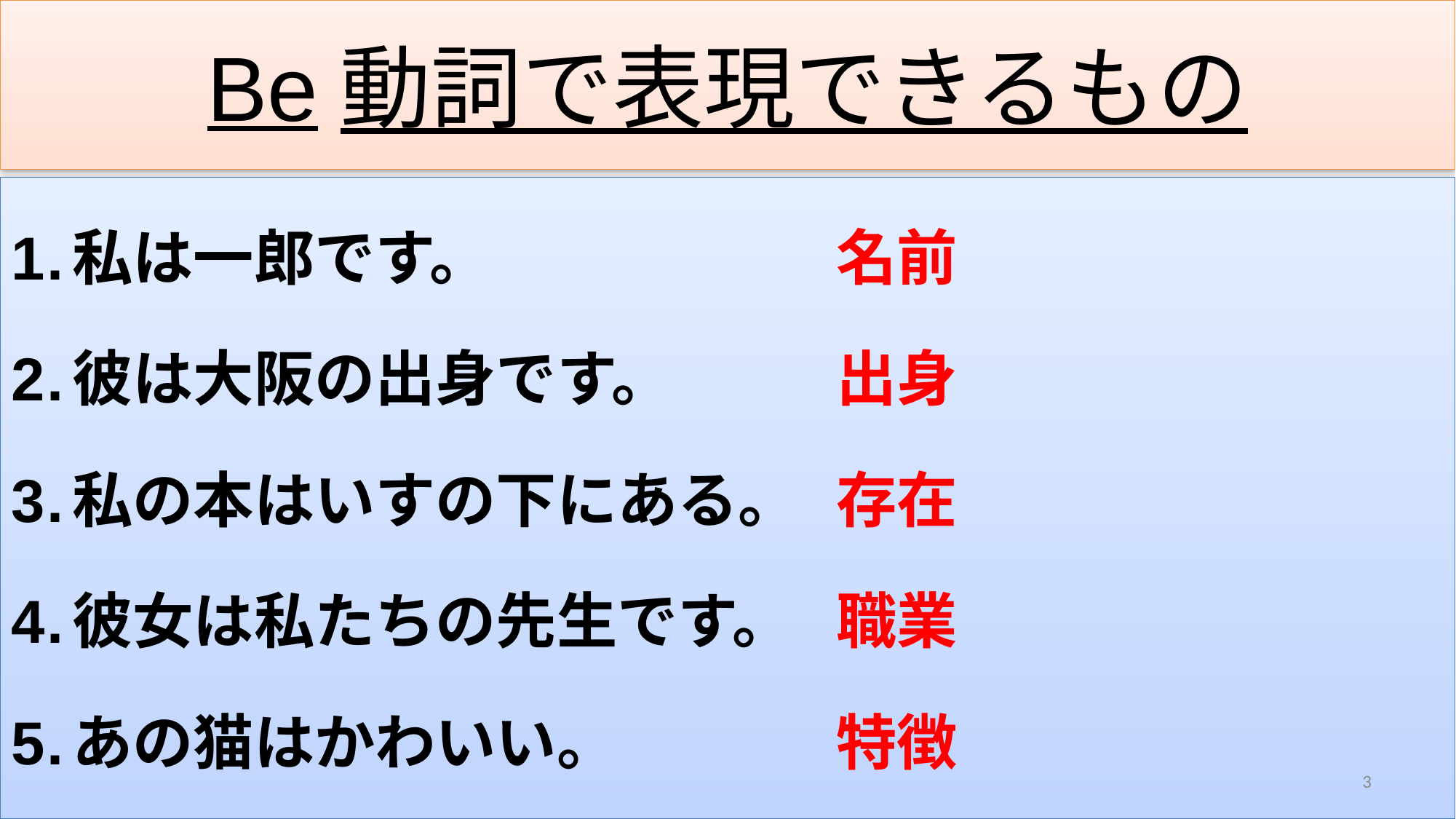

# Be動詞で表現できるもの
私は一郎です。　　　		名前
彼は大阪の出身です。		出身
私の本はいすの下にある。	存在
彼女は私たちの先生です。	職業
あの猫はかわいい。			特徴
3